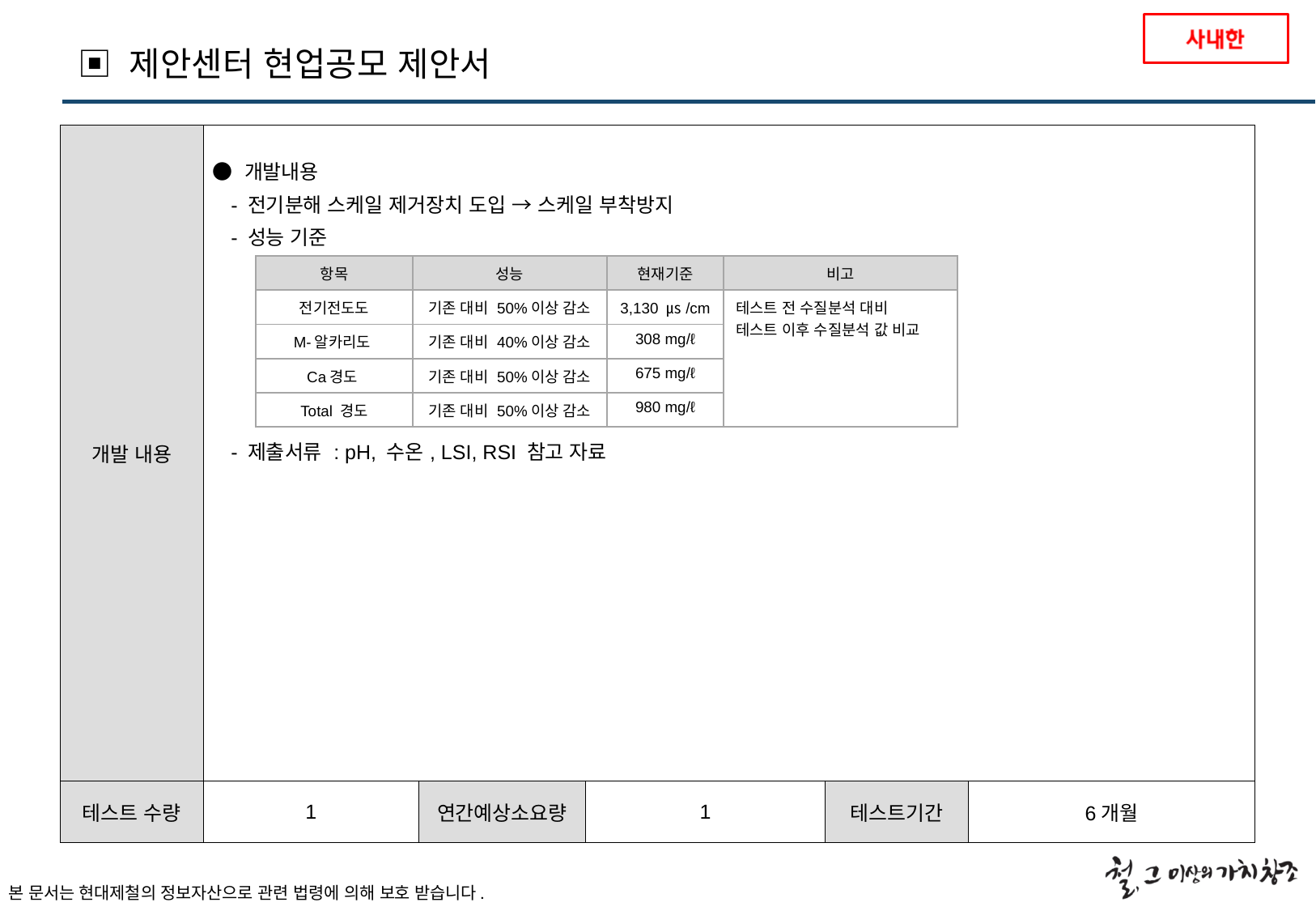

▣ 제안센터 현업공모 제안서
| 개발 내용 | ● 개발내용 - 전기분해 스케일 제거장치 도입 → 스케일 부착방지 - 성능 기준 - 제출서류 : pH, 수온, LSI, RSI 참고 자료 |  |  |  |  |
| --- | --- | --- | --- | --- | --- |
| 테스트 수량 | 1 | 연간예상소요량 | 1 | 테스트기간 | 6개월 |
| 항목 | 성능 | 현재기준 | 비고 |
| --- | --- | --- | --- |
| 전기전도도 | 기존 대비 50%이상 감소 | 3,130 ㎲/cm | 테스트 전 수질분석 대비 테스트 이후 수질분석 값 비교 |
| M-알카리도 | 기존 대비 40%이상 감소 | 308 mg/ℓ |  |
| Ca경도 | 기존 대비 50%이상 감소 | 675 mg/ℓ |  |
| Total 경도 | 기존 대비 50%이상 감소 | 980 mg/ℓ |  |